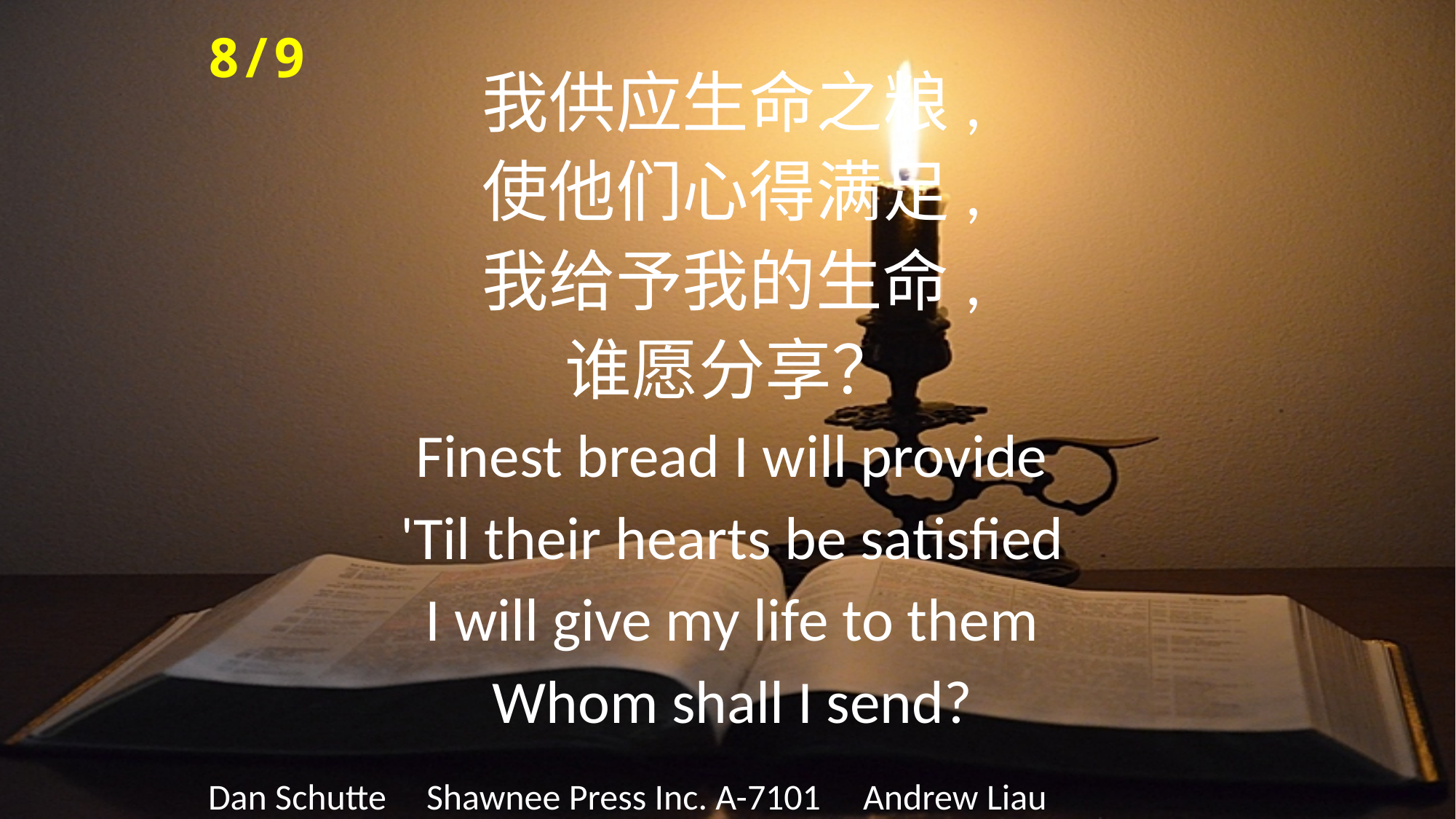

8/9
我供应生命之粮,
使他们心得满足,
我给予我的生命,
谁愿分享？
Finest bread I will provide
'Til their hearts be satisfied
I will give my life to them
Whom shall I send?
Dan Schutte 	Shawnee Press Inc. A-7101 	Andrew Liau